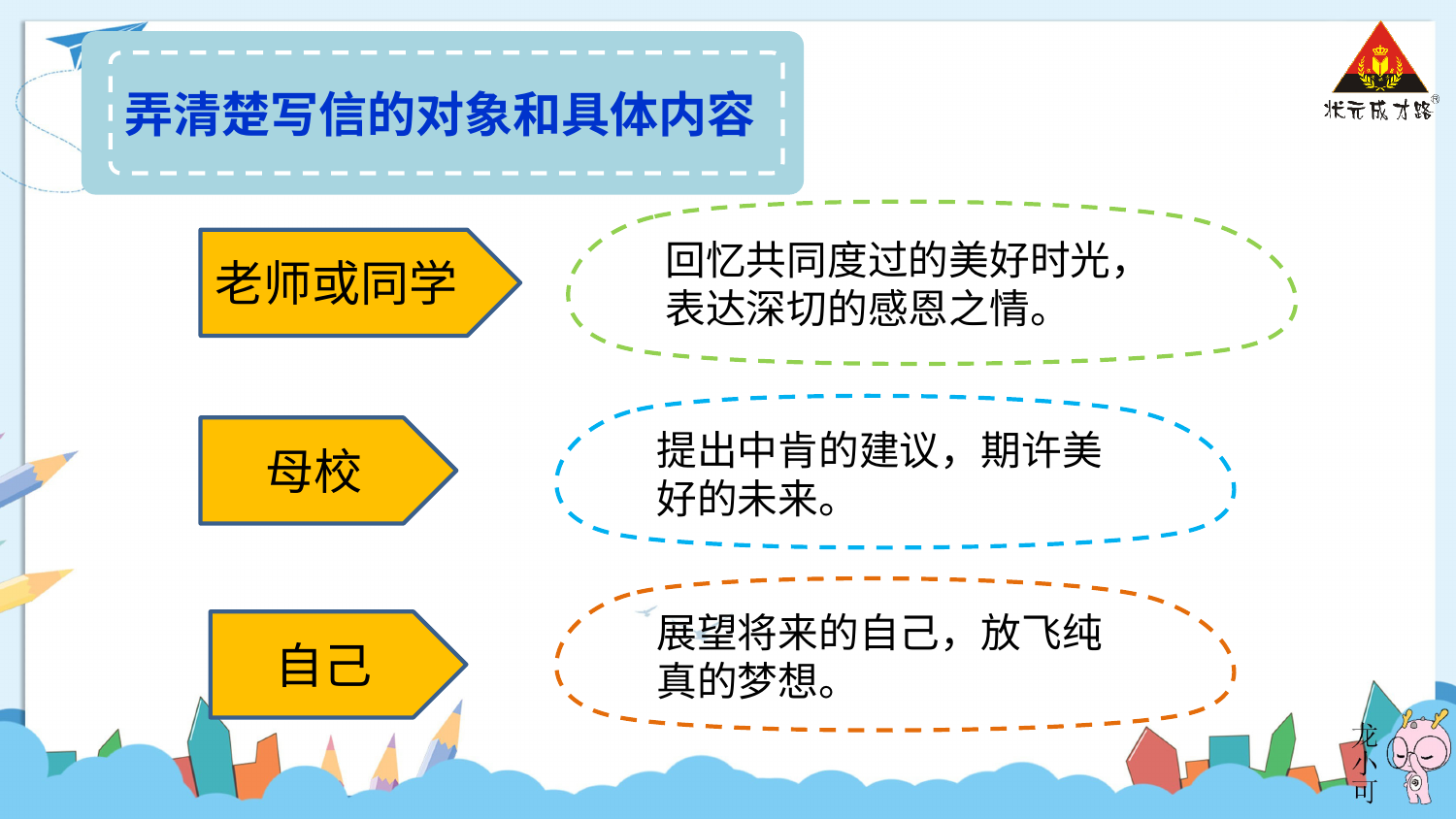

弄清楚写信的对象和具体内容

回忆共同度过的美好时光，表达深切的感恩之情。

老师或同学

提出中肯的建议，期许美好的未来。

母校

展望将来的自己，放飞纯真的梦想。

自己